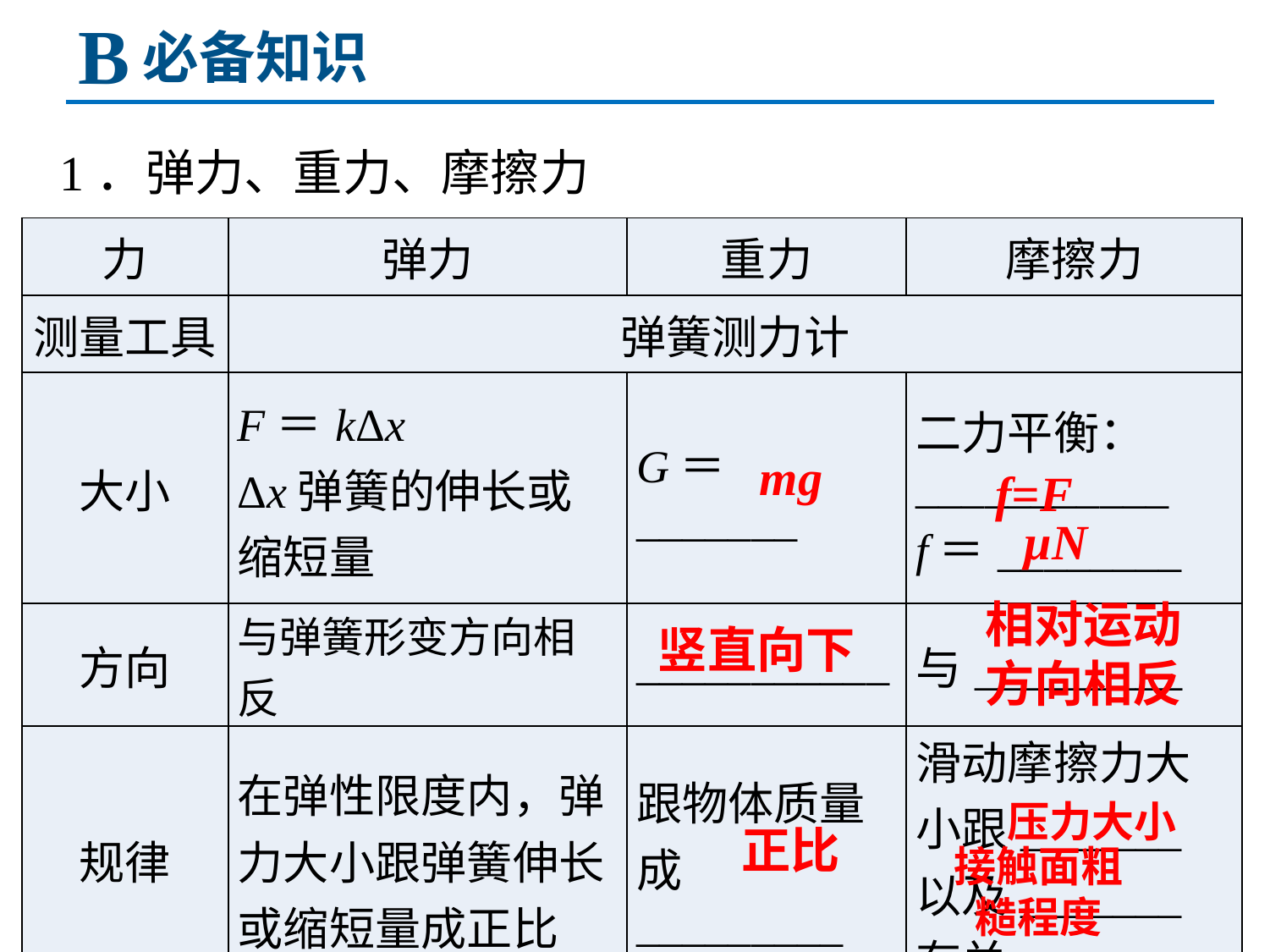

B
必备知识
1．弹力、重力、摩擦力
| 力 | 弹力 | 重力 | 摩擦力 |
| --- | --- | --- | --- |
| 测量工具 | 弹簧测力计 |  |  |
| 大小 | F＝kΔx Δx弹簧的伸长或缩短量 | G＝\_\_\_\_\_\_\_ | 二力平衡：\_\_\_\_\_\_\_\_\_\_\_ f＝\_\_\_\_\_\_\_\_ |
| 方向 | 与弹簧形变方向相反 | \_\_\_\_\_\_\_\_\_\_\_ | 与\_\_\_\_\_\_\_\_\_ |
| 规律 | 在弹性限度内，弹力大小跟弹簧伸长或缩短量成正比 | 跟物体质量成\_\_\_\_\_\_\_\_\_ | 滑动摩擦力大小跟\_\_\_\_\_\_\_以及\_\_\_\_\_\_\_有关 |
mg
f=F
μN
相对运动方向相反
竖直向下
压力大小
正比
接触面粗糙程度